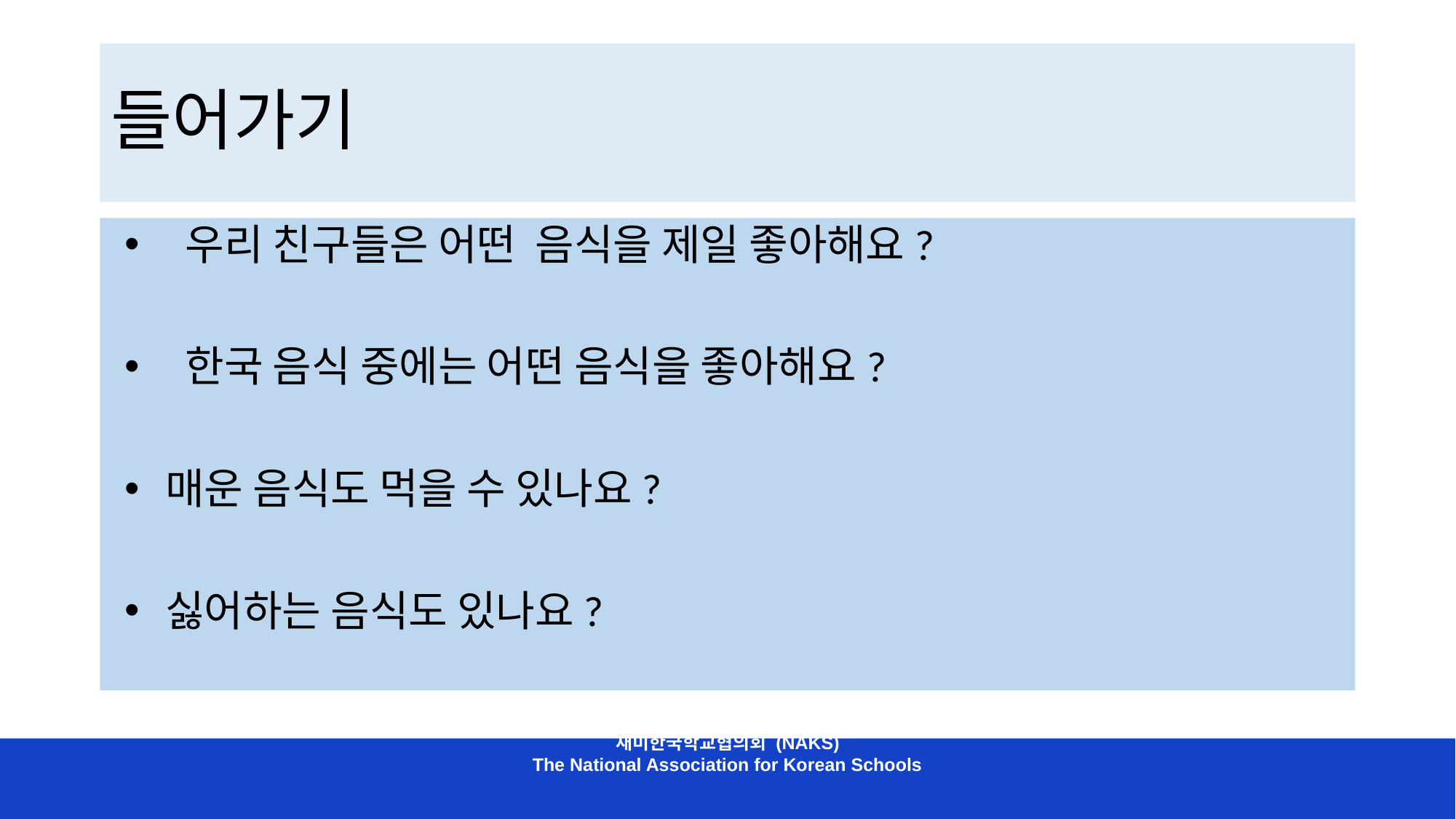

# 들어가기
 우리 친구들은 어떤  음식을 제일 좋아해요?

 한국 음식 중에는 어떤 음식을 좋아해요?

매운 음식도 먹을 수 있나요?

싫어하는 음식도 있나요?

재미한국학교협의회 (NAKS)
The National Association for Korean Schools